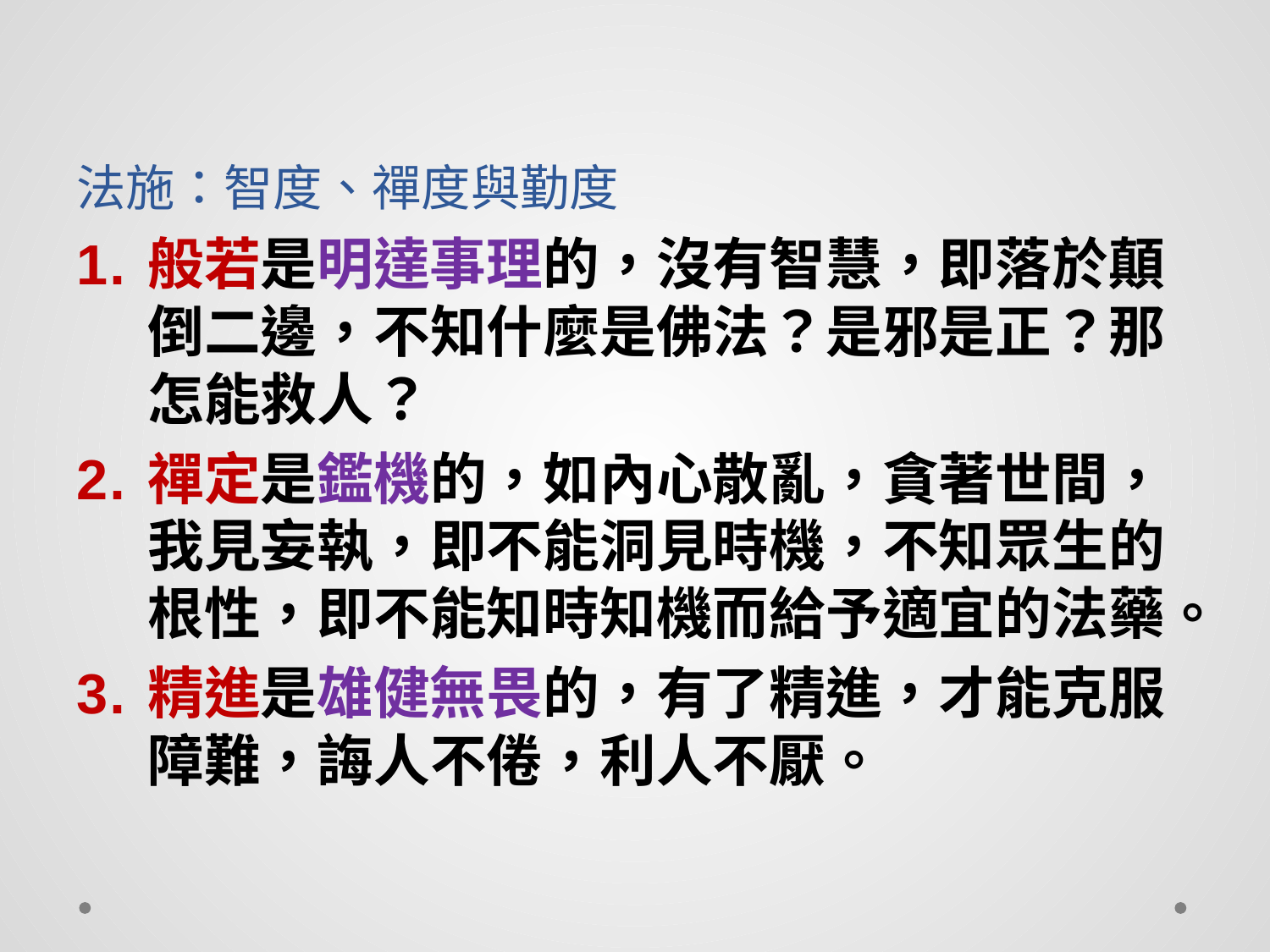

# 法施：智度、禪度與勤度
般若是明達事理的，沒有智慧，即落於顛倒二邊，不知什麼是佛法？是邪是正？那怎能救人？
禪定是鑑機的，如內心散亂，貪著世間，我見妄執，即不能洞見時機，不知眾生的根性，即不能知時知機而給予適宜的法藥。
精進是雄健無畏的，有了精進，才能克服障難，誨人不倦，利人不厭。